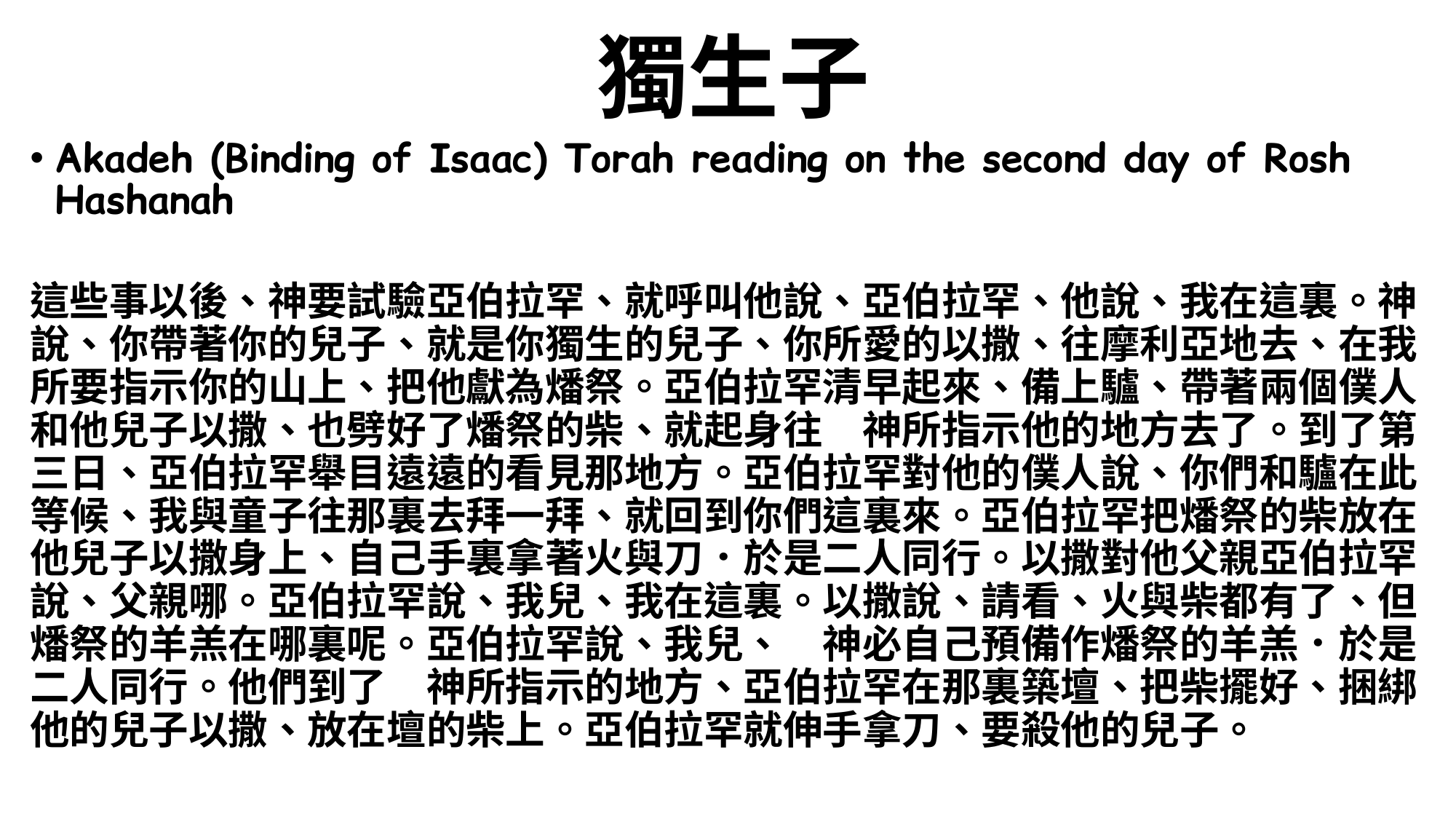

# 獨生子
Akadeh (Binding of Isaac) Torah reading on the second day of Rosh Hashanah

這些事以後、神要試驗亞伯拉罕、就呼叫他說、亞伯拉罕、他說、我在這裏。神說、你帶著你的兒子、就是你獨生的兒子、你所愛的以撒、往摩利亞地去、在我所要指示你的山上、把他獻為燔祭。亞伯拉罕清早起來、備上驢、帶著兩個僕人和他兒子以撒、也劈好了燔祭的柴、就起身往　神所指示他的地方去了。到了第三日、亞伯拉罕舉目遠遠的看見那地方。亞伯拉罕對他的僕人說、你們和驢在此等候、我與童子往那裏去拜一拜、就回到你們這裏來。亞伯拉罕把燔祭的柴放在他兒子以撒身上、自己手裏拿著火與刀．於是二人同行。以撒對他父親亞伯拉罕說、父親哪。亞伯拉罕說、我兒、我在這裏。以撒說、請看、火與柴都有了、但燔祭的羊羔在哪裏呢。亞伯拉罕說、我兒、　神必自己預備作燔祭的羊羔．於是二人同行。他們到了　神所指示的地方、亞伯拉罕在那裏築壇、把柴擺好、捆綁他的兒子以撒、放在壇的柴上。亞伯拉罕就伸手拿刀、要殺他的兒子。